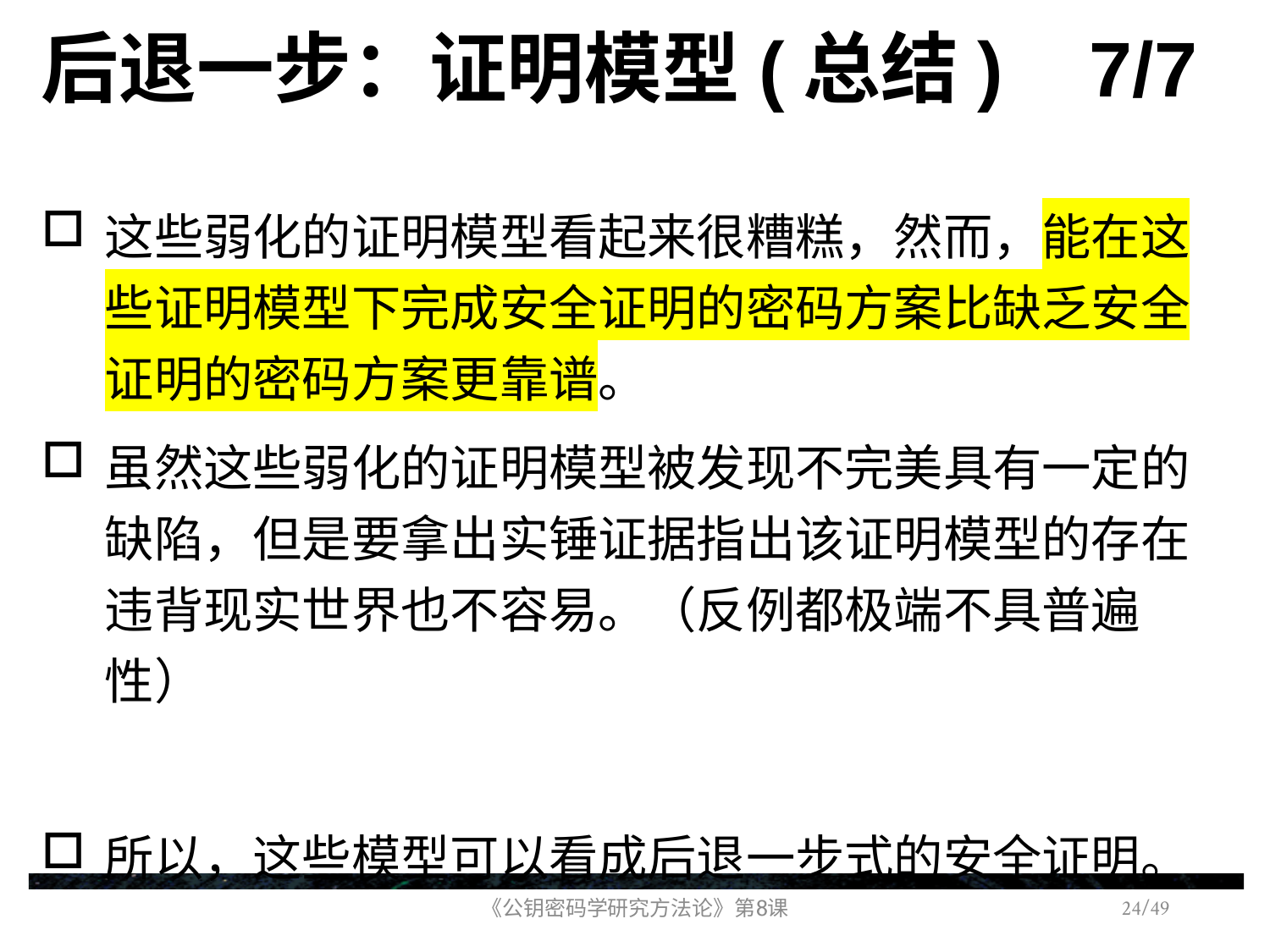

# 后退一步：证明模型(总结)    7/7
这些弱化的证明模型看起来很糟糕，然而，能在这些证明模型下完成安全证明的密码方案比缺乏安全证明的密码方案更靠谱。
虽然这些弱化的证明模型被发现不完美具有一定的缺陷，但是要拿出实锤证据指出该证明模型的存在违背现实世界也不容易。（反例都极端不具普遍性）

所以，这些模型可以看成后退一步式的安全证明。
《公钥密码学研究方法论》第8课
24/49